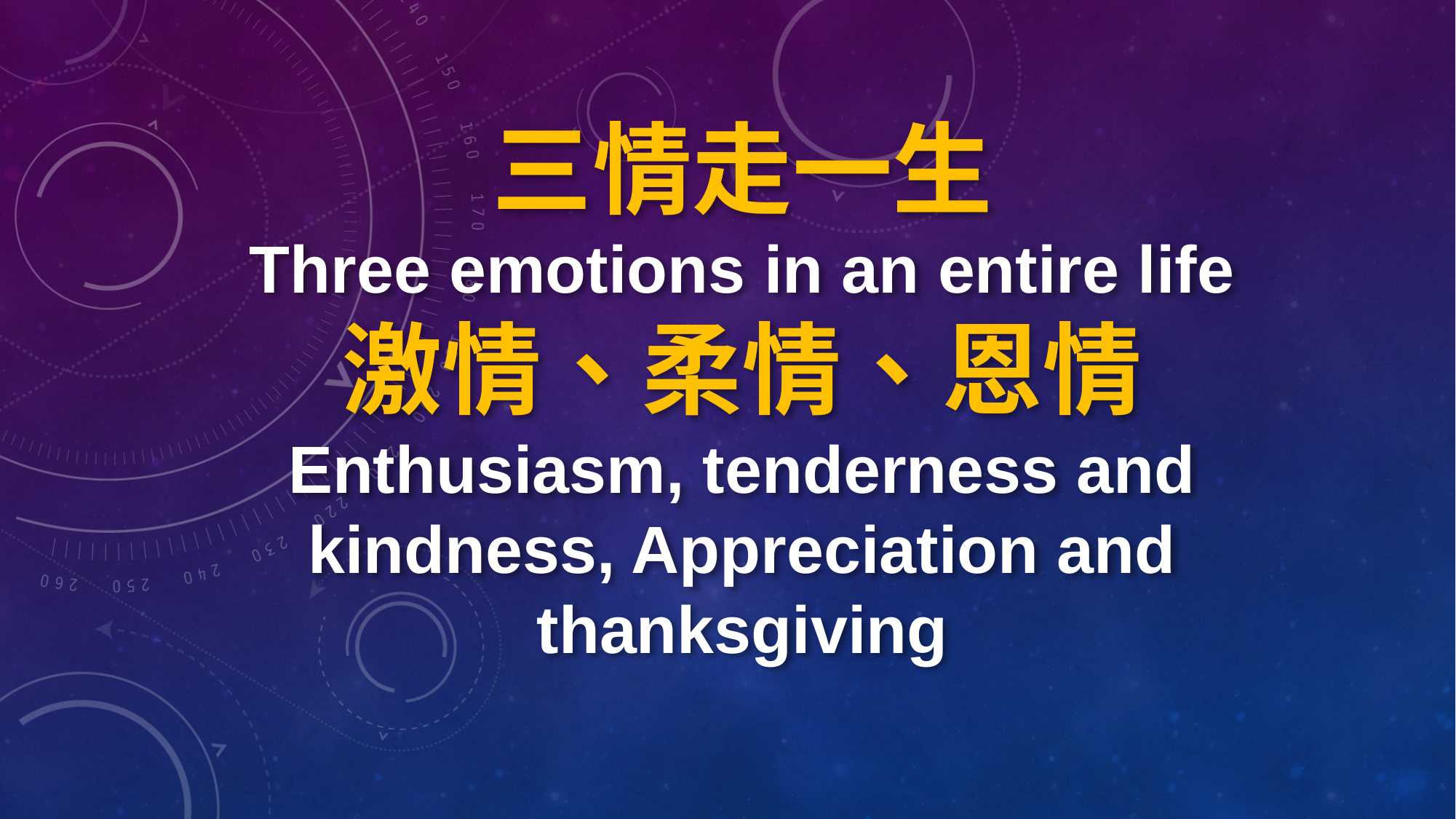

三情走一生
Three emotions in an entire life
激情、柔情、恩情
Enthusiasm, tenderness and kindness, Appreciation and thanksgiving